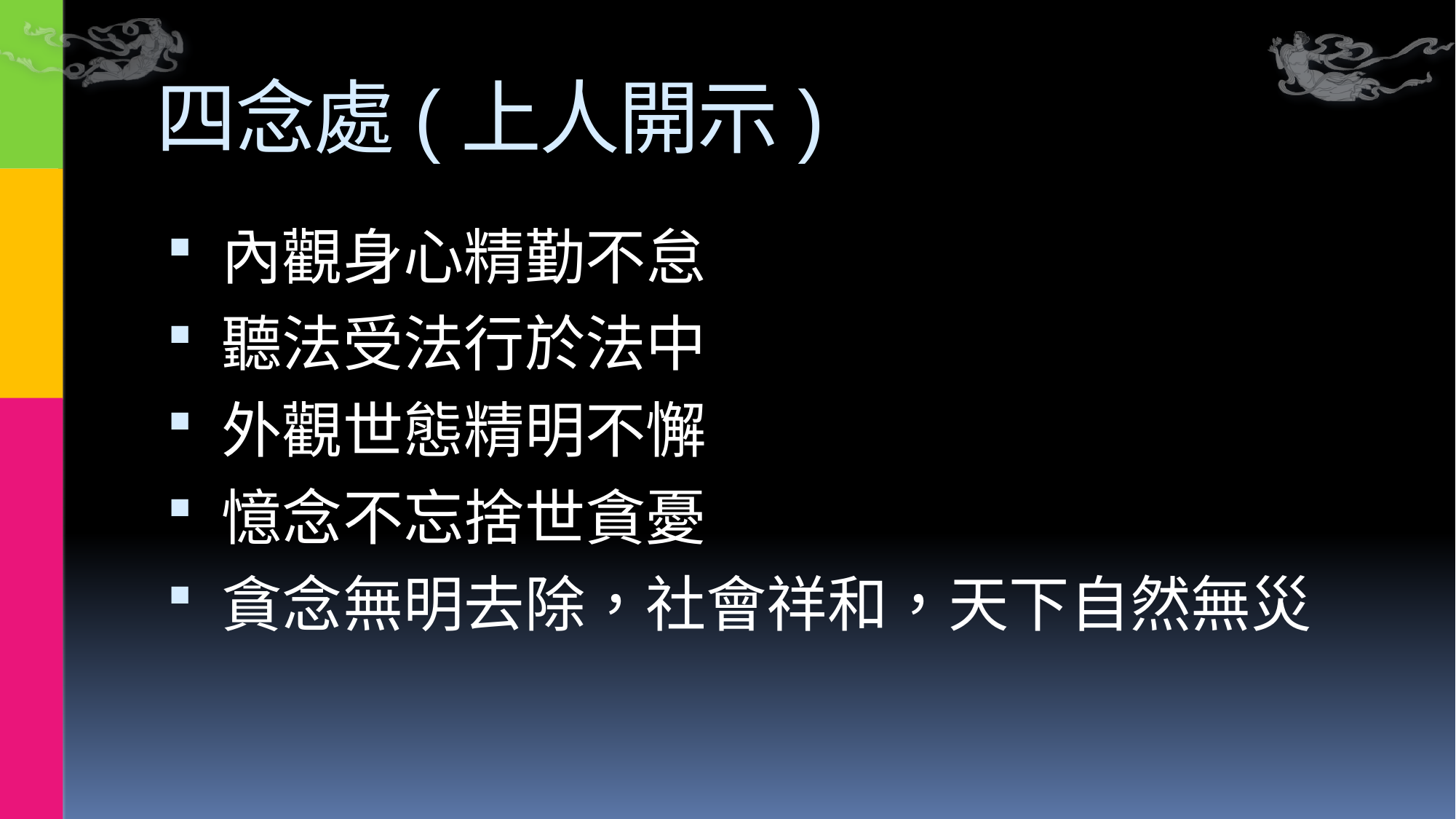

# 四念處(上人開示)
內觀身心精勤不怠
聽法受法行於法中
外觀世態精明不懈
憶念不忘捨世貪憂
貪念無明去除，社會祥和，天下自然無災